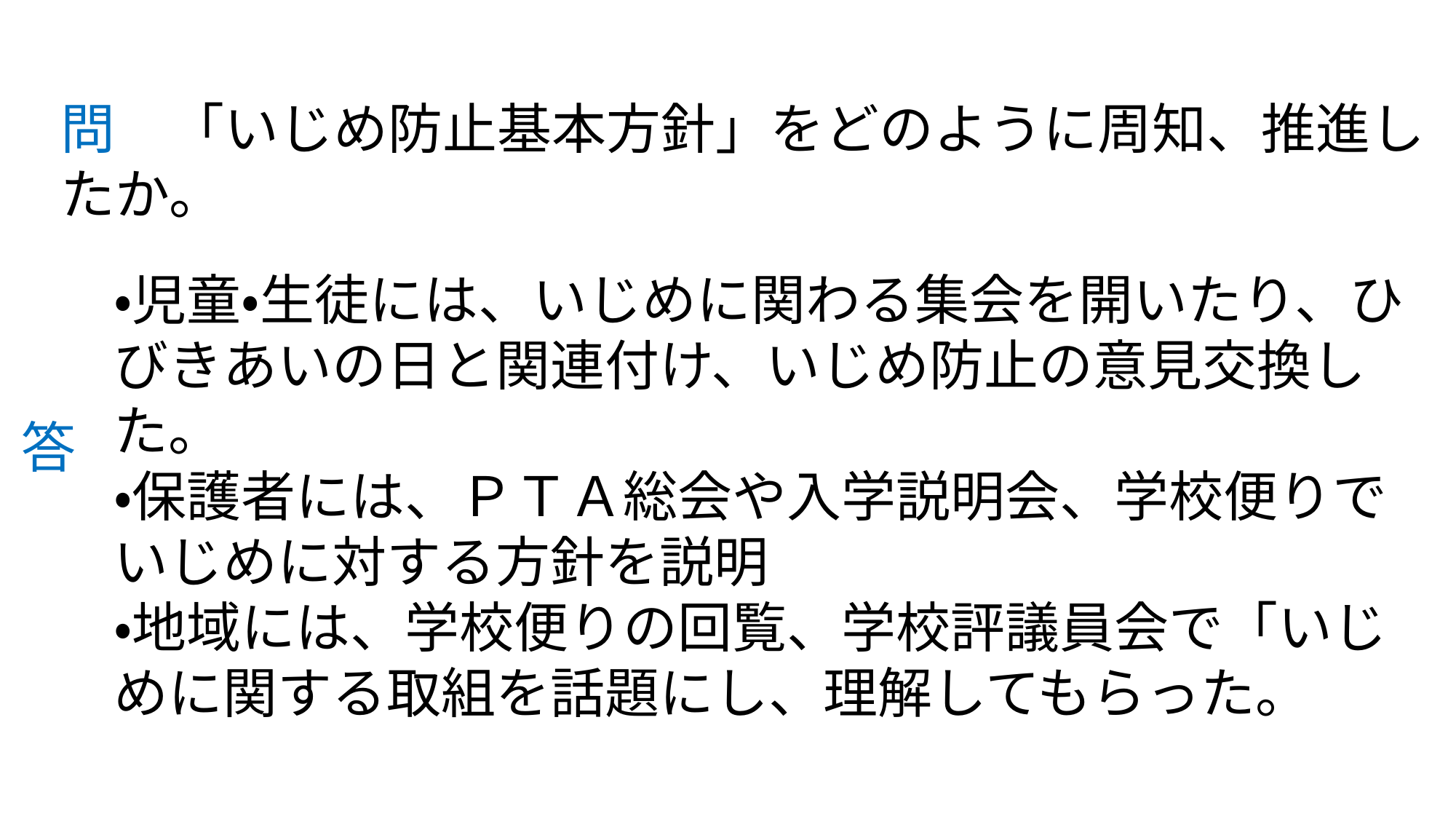

問　「いじめ防止基本方針」をどのように周知、推進したか。
・児童・生徒には、いじめに関わる集会を開いたり、ひびきあいの日と関連付け、いじめ防止の意見交換した。
・保護者には、ＰＴＡ総会や入学説明会、学校便りでいじめに対する方針を説明
・地域には、学校便りの回覧、学校評議員会で「いじめに関する取組を話題にし、理解してもらった。
答